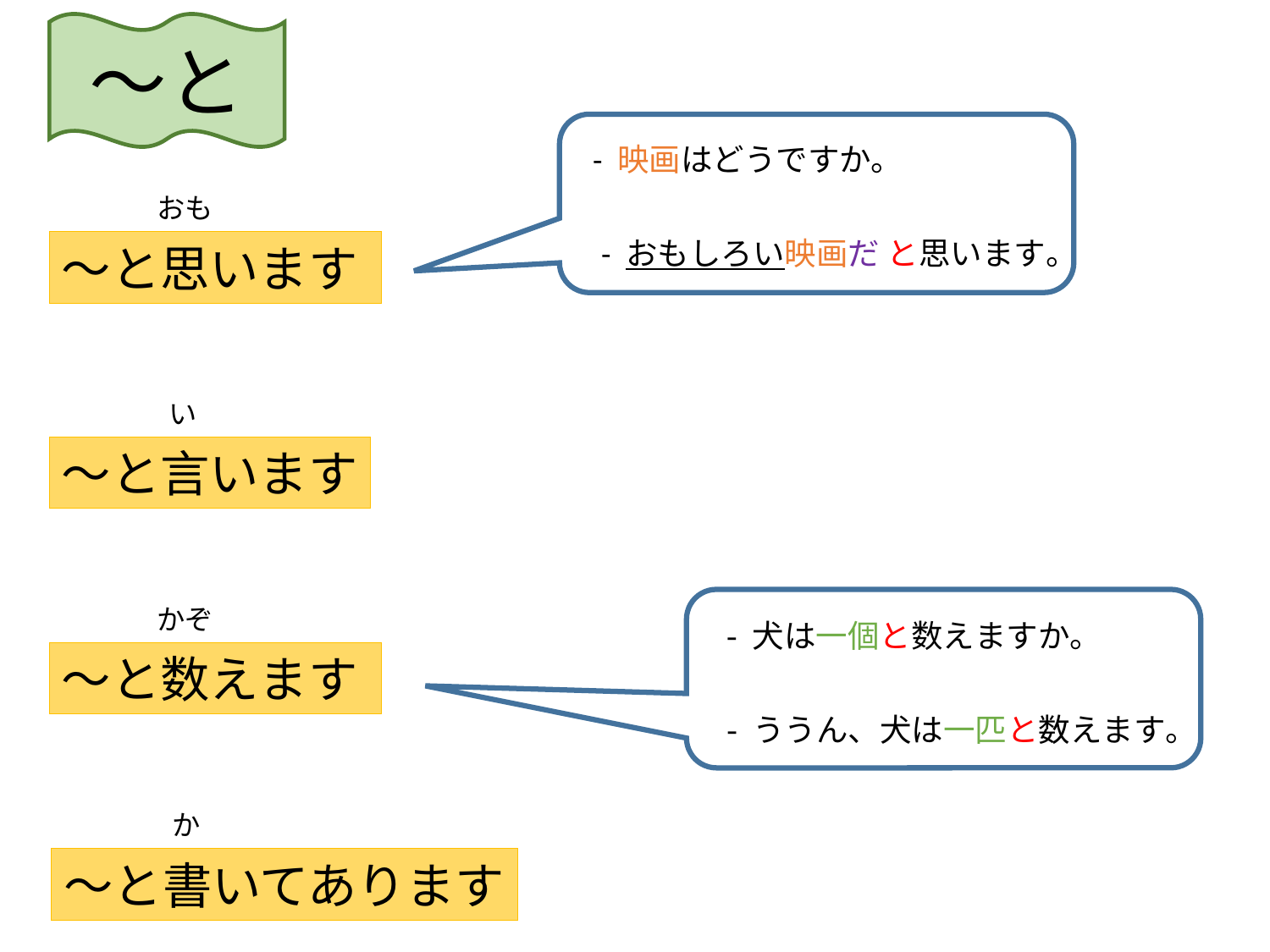

〜と

- 映画はどうですか。
おも
〜と思います
い
〜と言います
かぞ
〜と数えます
か
〜と書いてあります
- おもしろい映画だ と思います。

- 犬は一個と数えますか。
- ううん、犬は一匹と数えます。